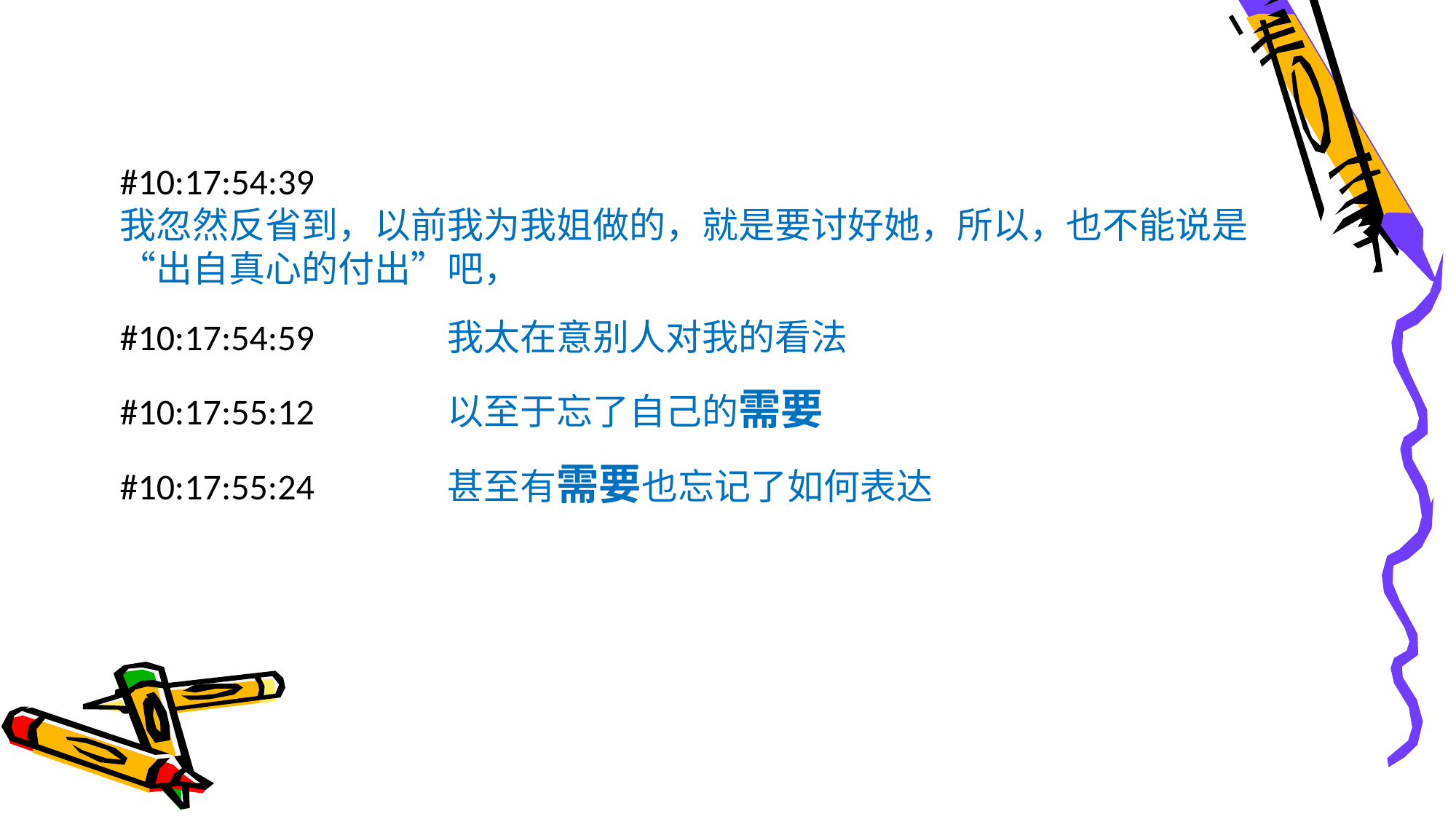

#10:17:54:39
我忽然反省到，以前我为我姐做的，就是要讨好她，所以，也不能说是“出自真心的付出”吧，

#10:17:54:59 		我太在意别人对我的看法

#10:17:55:12		以至于忘了自己的需要

#10:17:55:24		甚至有需要也忘记了如何表达